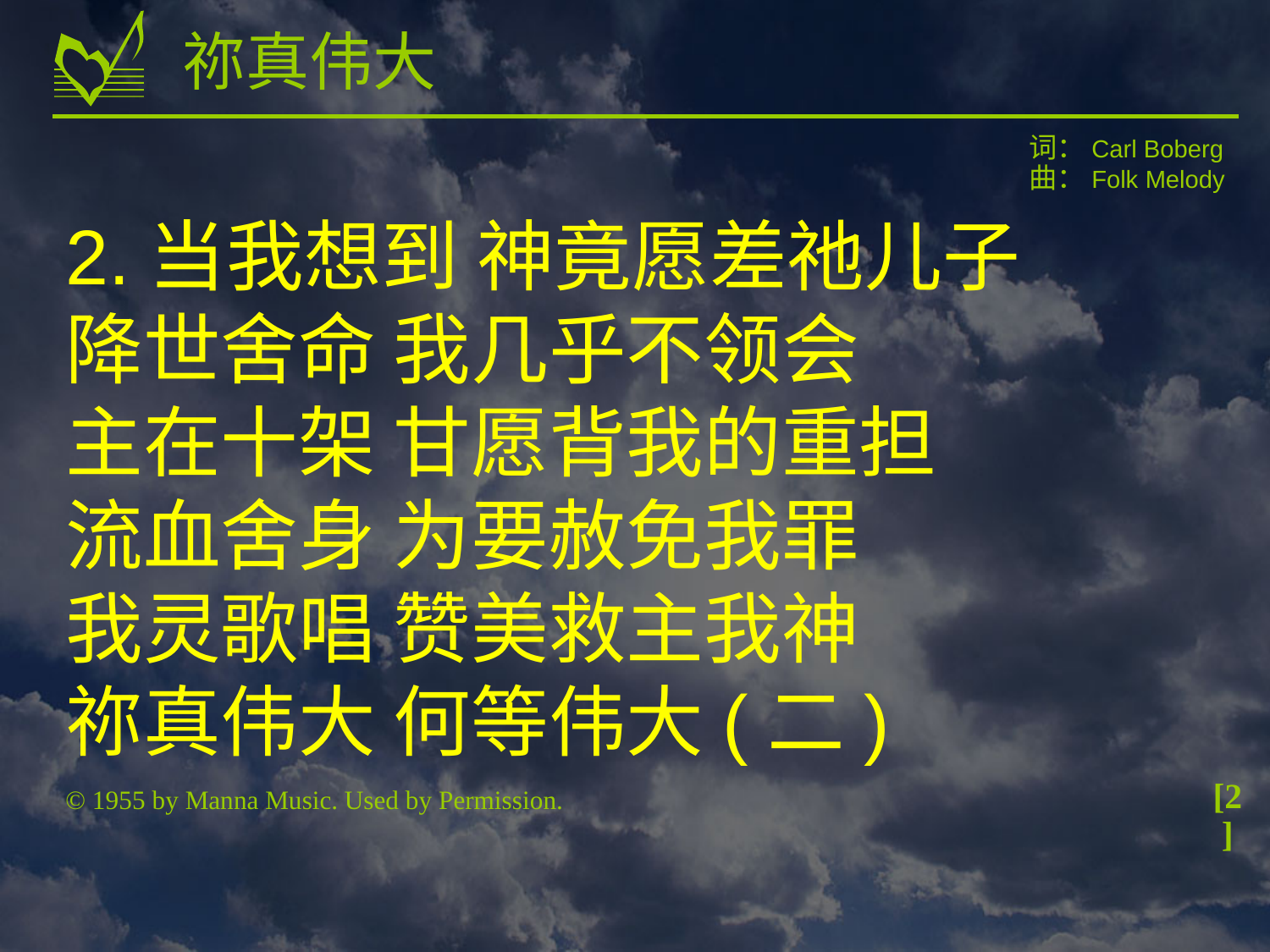

# 祢真伟大
词：Carl Boberg
曲：Folk Melody
2.当我想到 神竟愿差祂儿子
降世舍命 我几乎不领会
主在十架 甘愿背我的重担
流血舍身 为要赦免我罪
我灵歌唱 赞美救主我神
祢真伟大 何等伟大(二)
[2]
© 1955 by Manna Music. Used by Permission.